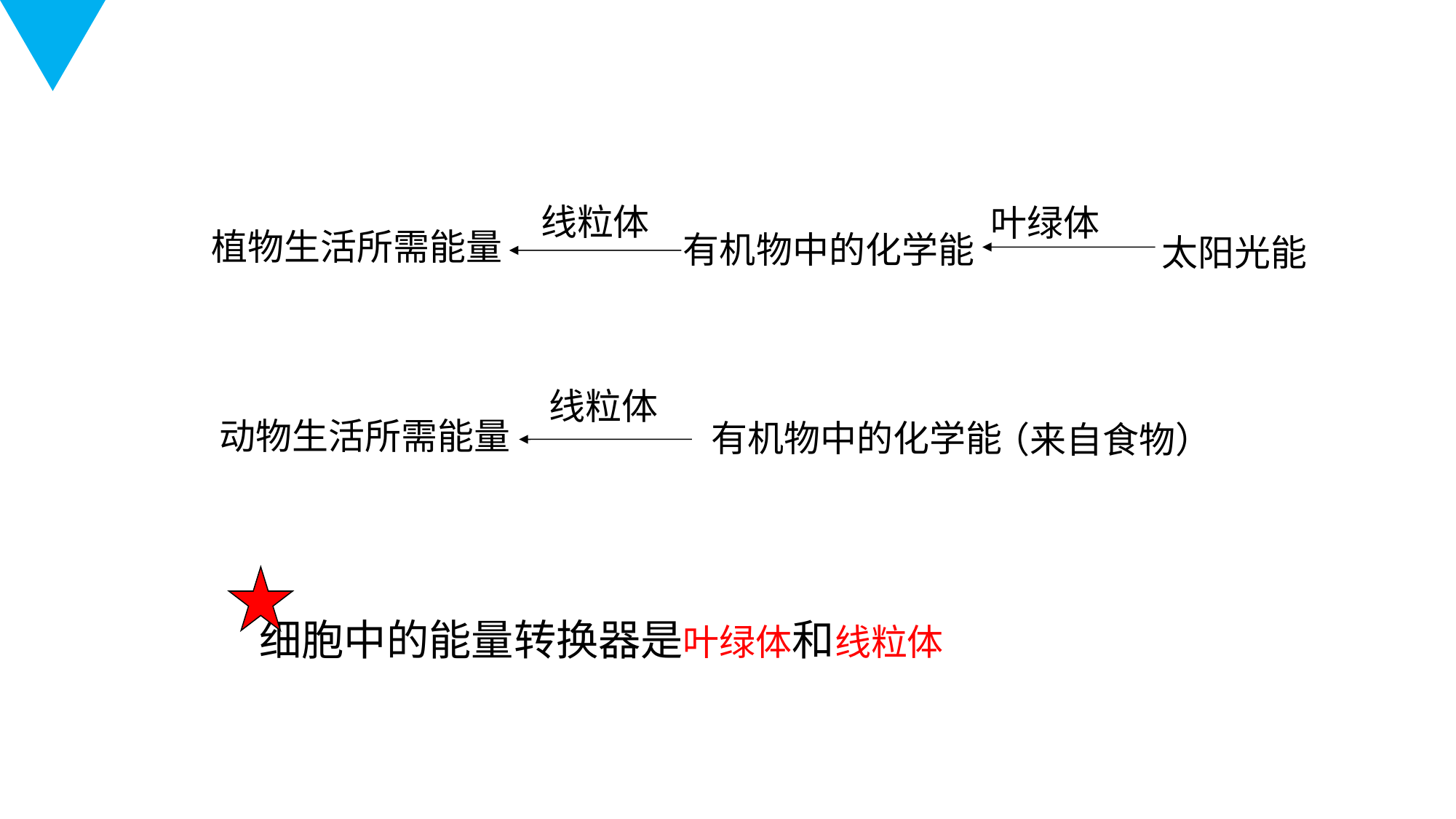

线粒体
叶绿体
植物生活所需能量
有机物中的化学能
太阳光能

线粒体
动物生活所需能量
有机物中的化学能
（来自食物）

 细胞中的能量转换器是叶绿体和线粒体